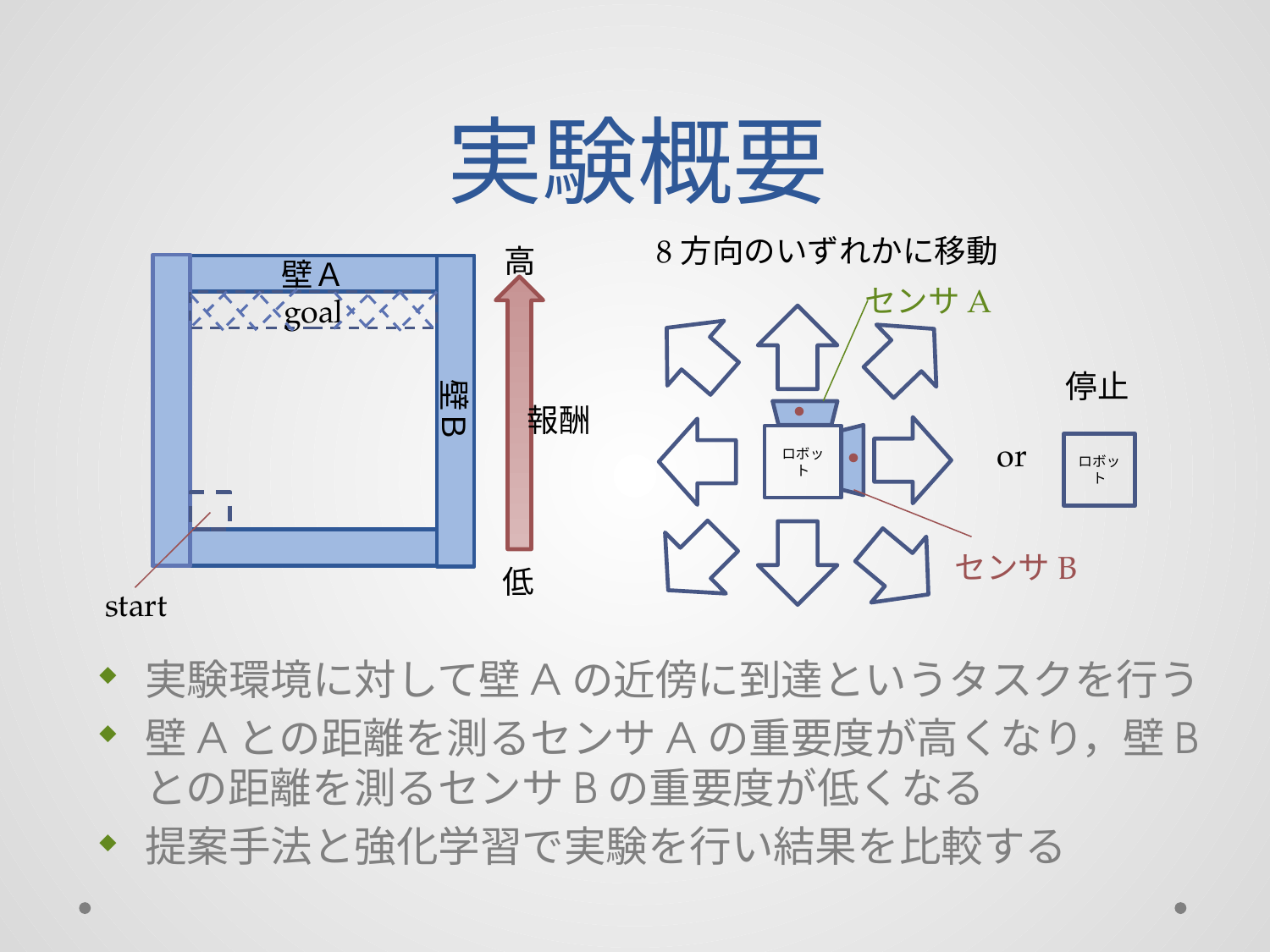

# 実験概要
8方向のいずれかに移動
センサA

・

ロボット
・

センサB
停止
or
ロボット
高
壁Ａ
goal

壁Ｂ

start

報酬
低
実験環境に対して壁Aの近傍に到達というタスクを行う
壁Aとの距離を測るセンサAの重要度が高くなり，壁Bとの距離を測るセンサBの重要度が低くなる
提案手法と強化学習で実験を行い結果を比較する